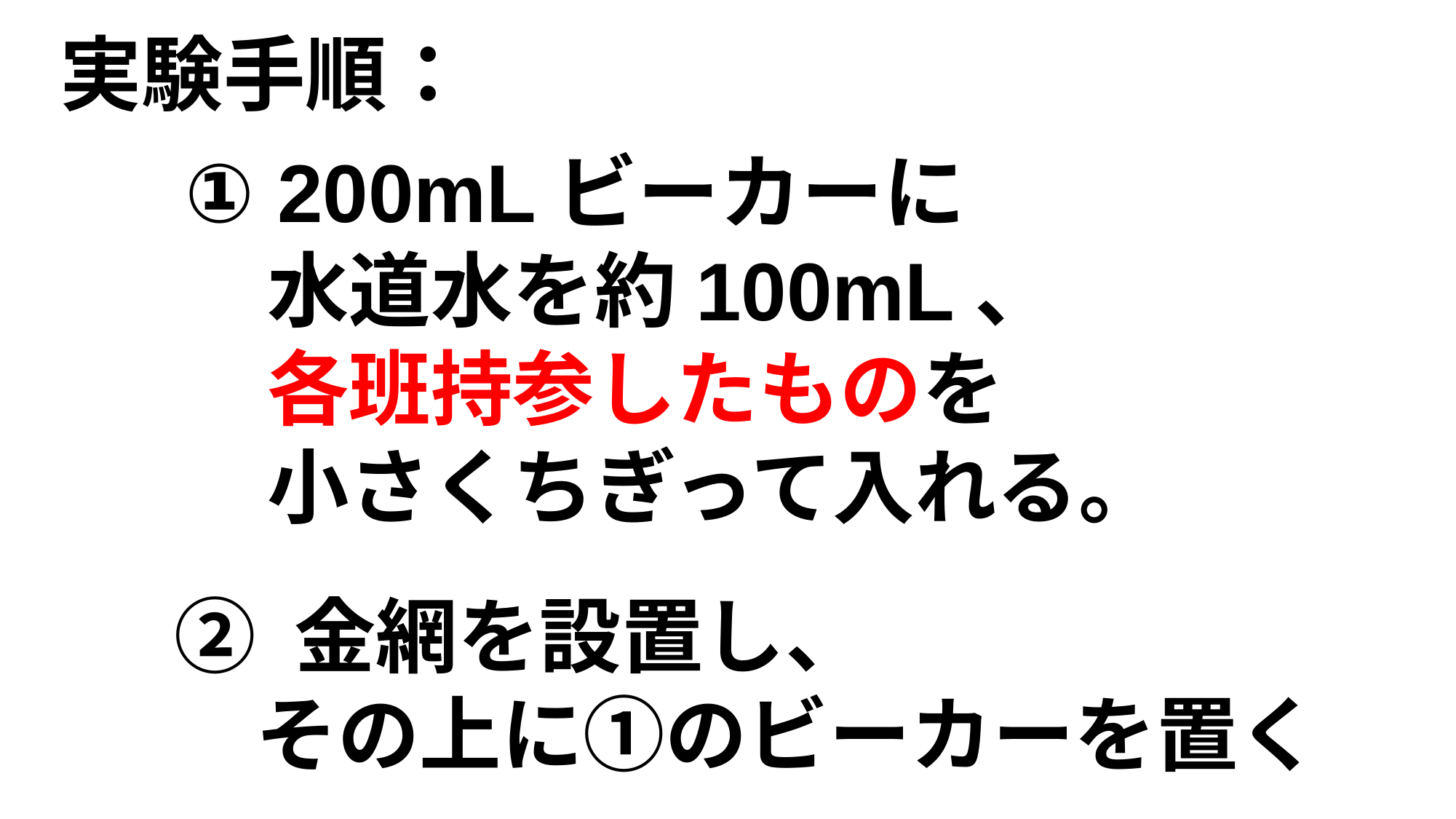

実験手順：
① 200mLビーカーに
　水道水を約100mL、
　各班持参したものを
　小さくちぎって入れる。
② 金網を設置し、
　その上に①のビーカーを置く